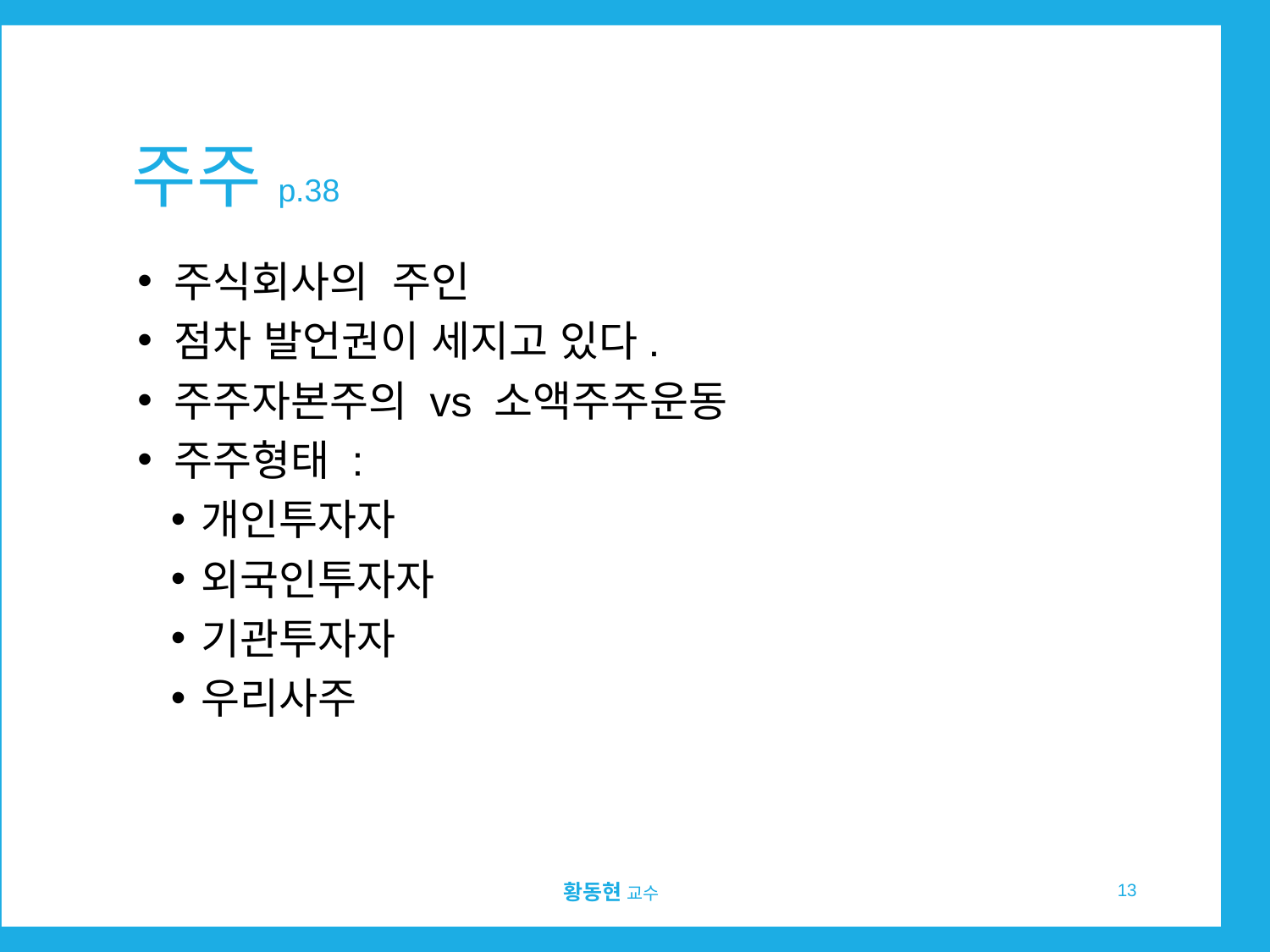

# 주주p.38
 주식회사의  주인
 점차 발언권이 세지고 있다.
 주주자본주의 vs 소액주주운동
 주주형태 :
개인투자자
외국인투자자
기관투자자
우리사주
13